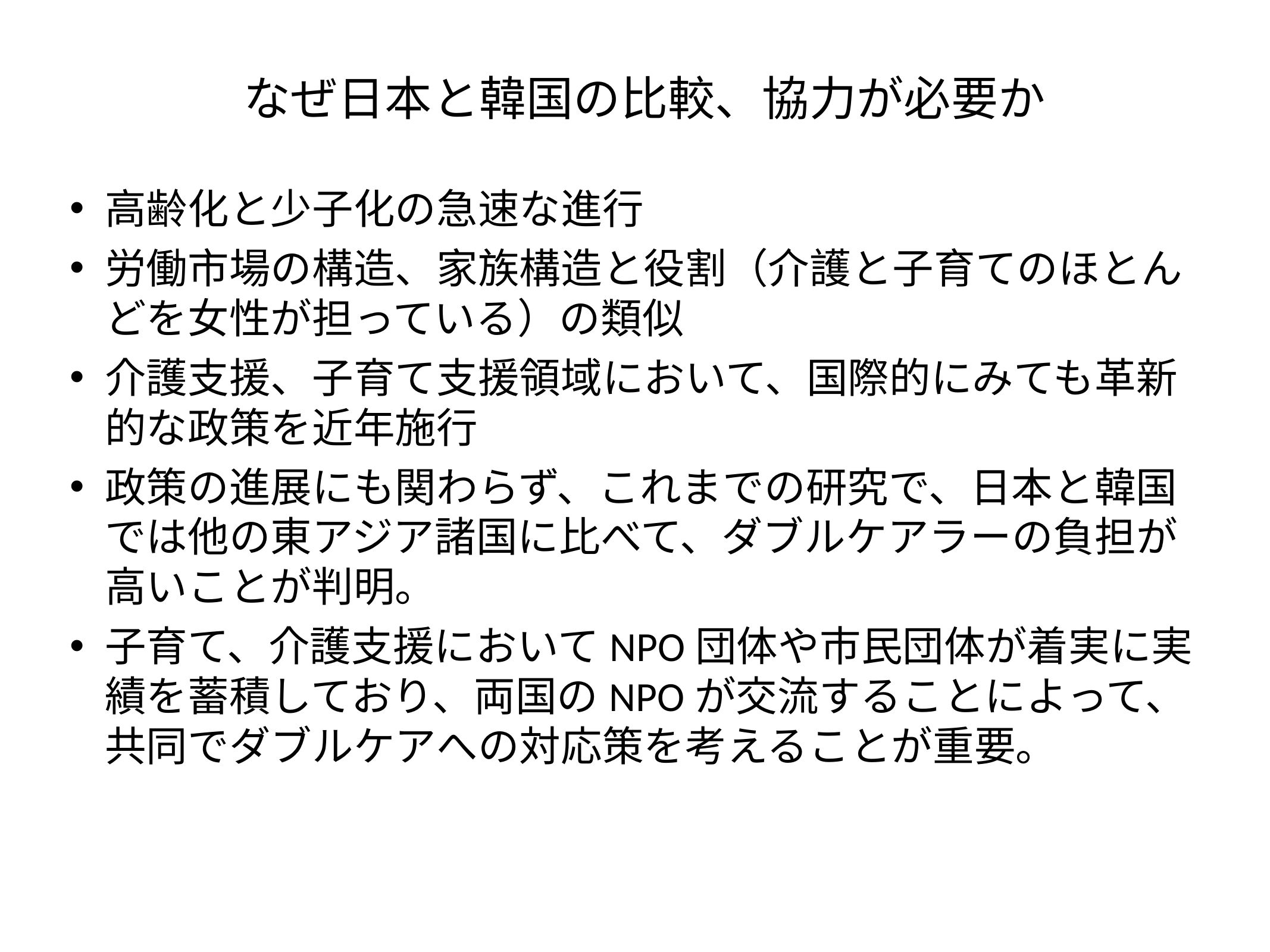

なぜ日本と韓国の比較、協力が必要か
高齢化と少子化の急速な進行
労働市場の構造、家族構造と役割（介護と子育てのほとんどを女性が担っている）の類似
介護支援、子育て支援領域において、国際的にみても革新的な政策を近年施行
政策の進展にも関わらず、これまでの研究で、日本と韓国では他の東アジア諸国に比べて、ダブルケアラーの負担が高いことが判明。
子育て、介護支援においてNPO団体や市民団体が着実に実績を蓄積しており、両国のNPOが交流することによって、共同でダブルケアへの対応策を考えることが重要。